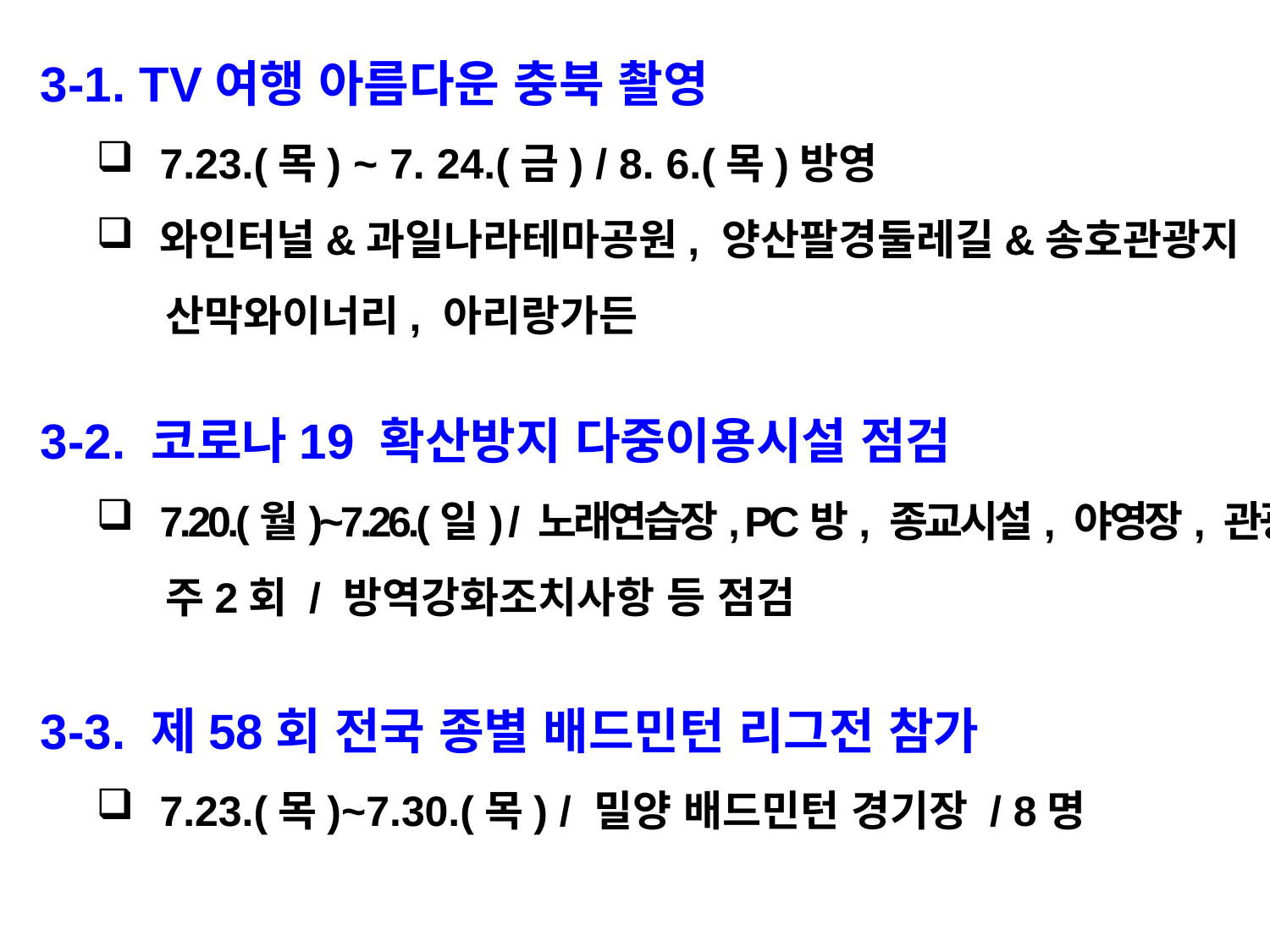

3-1. TV여행 아름다운 충북 촬영
7.23.(목) ~ 7. 24.(금) / 8. 6.(목)방영
와인터널&과일나라테마공원, 양산팔경둘레길&송호관광지
     산막와이너리, 아리랑가든
3-2. 코로나19 확산방지 다중이용시설 점검
7.20.(월)~7.26.(일) / 노래연습장, PC방, 종교시설, 야영장, 관광명소 등
     주2회 / 방역강화조치사항 등 점검
3-3. 제58회 전국 종별 배드민턴 리그전 참가
7.23.(목)~7.30.(목) / 밀양 배드민턴 경기장 / 8명